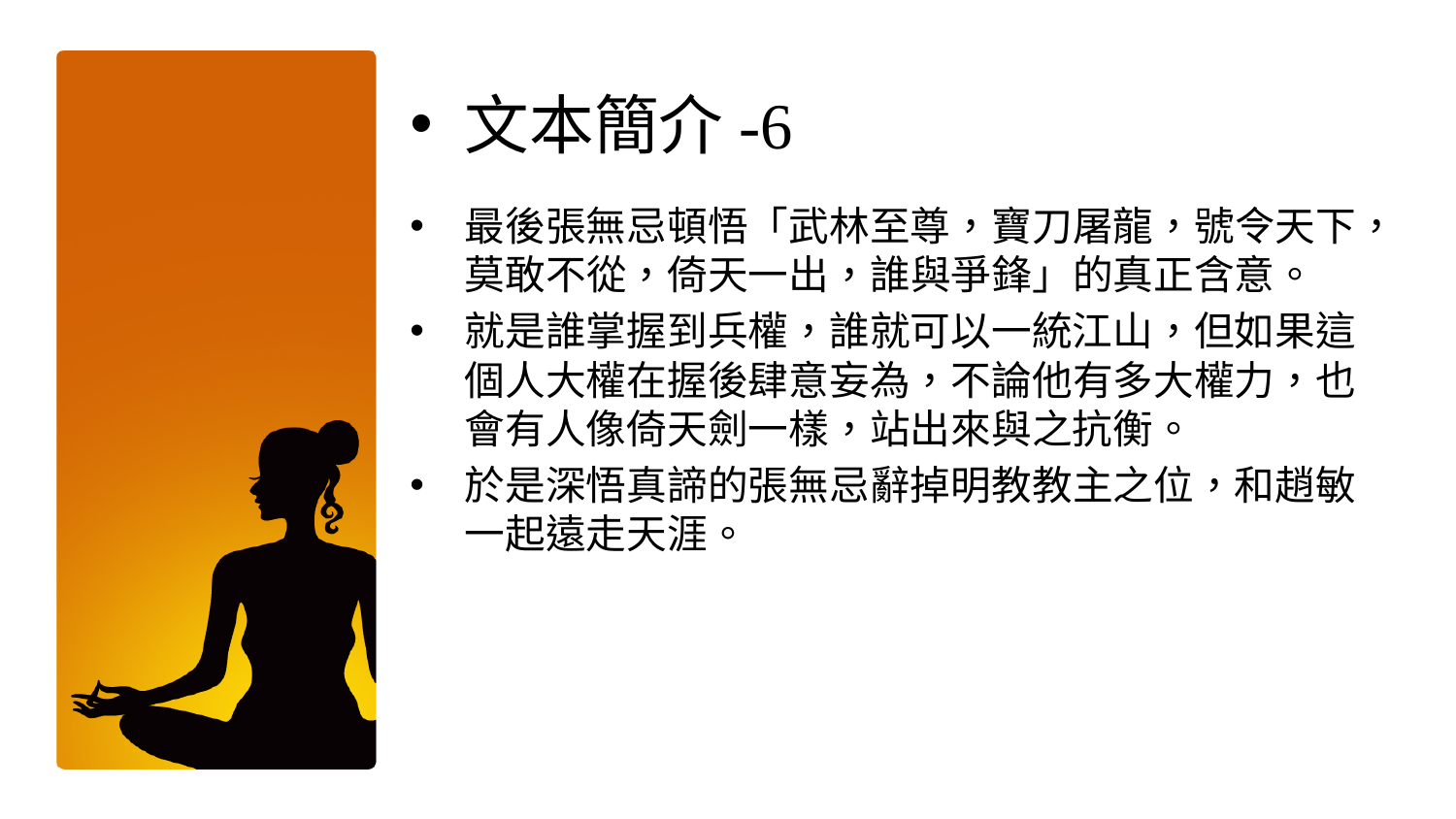

文本簡介-6
最後張無忌頓悟「武林至尊，寶刀屠龍，號令天下，莫敢不從，倚天一出，誰與爭鋒」的真正含意。
就是誰掌握到兵權，誰就可以一統江山，但如果這個人大權在握後肆意妄為，不論他有多大權力，也會有人像倚天劍一樣，站出來與之抗衡。
於是深悟真諦的張無忌辭掉明教教主之位，和趙敏一起遠走天涯。